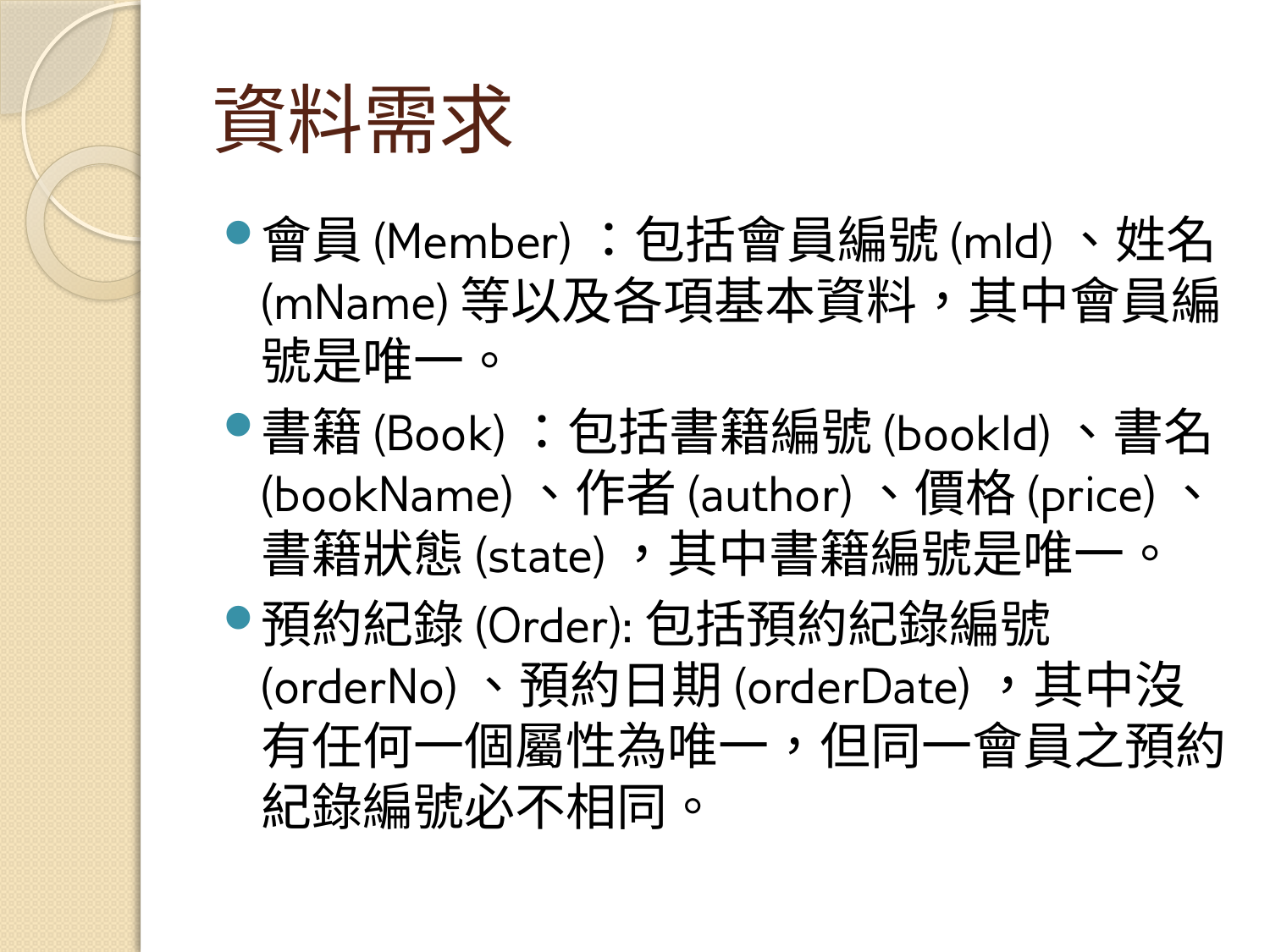

# 資料需求
會員(Member)：包括會員編號(mId)、姓名(mName)等以及各項基本資料，其中會員編號是唯一。
書籍(Book)：包括書籍編號(bookId)、書名(bookName)、作者(author)、價格(price)、書籍狀態(state)，其中書籍編號是唯一。
預約紀錄(Order):包括預約紀錄編號(orderNo)、預約日期(orderDate)，其中沒有任何一個屬性為唯一，但同一會員之預約紀錄編號必不相同。